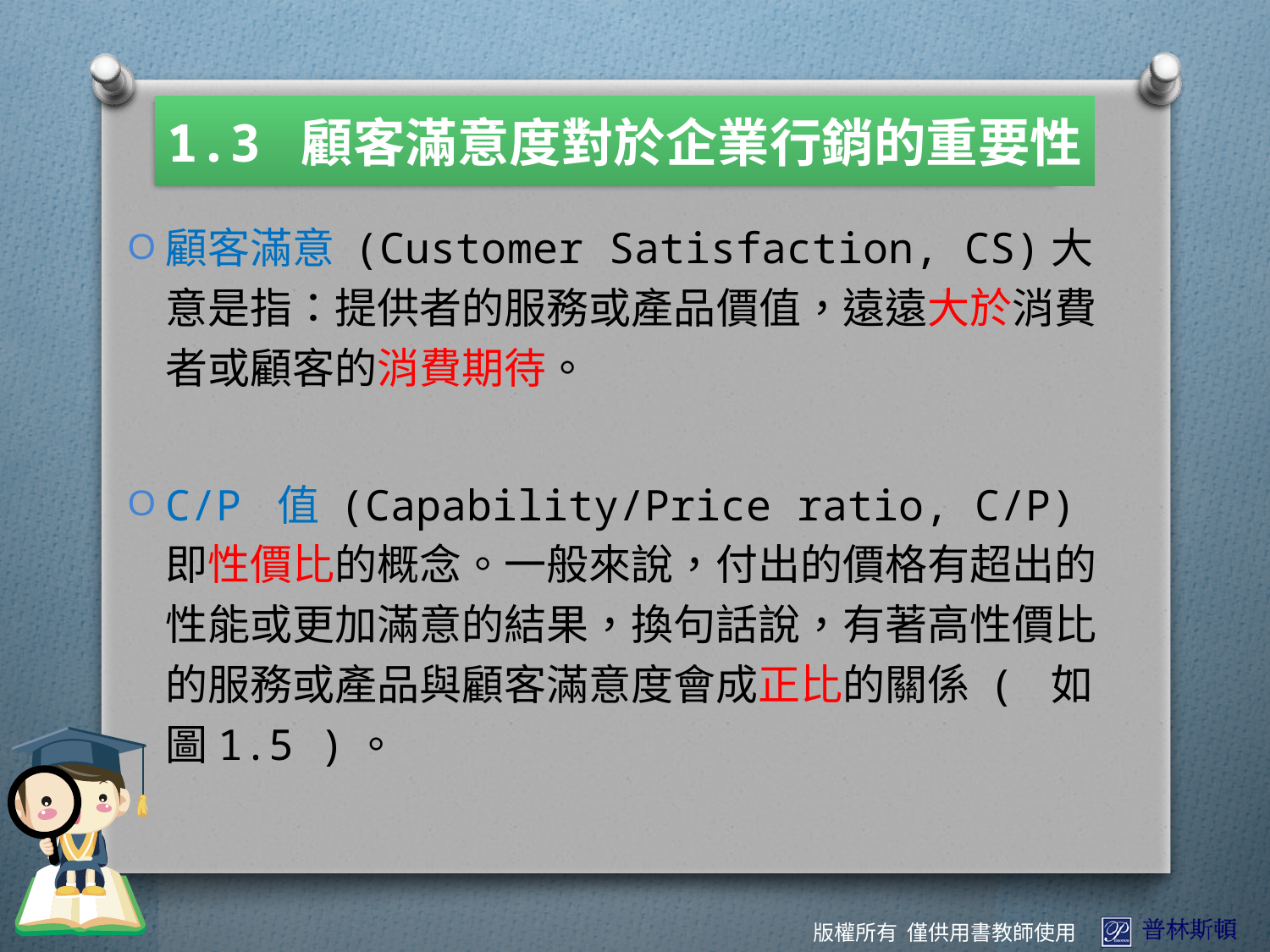

1.3 顧客滿意度對於企業行銷的重要性
顧客滿意 (Customer Satisfaction, CS)大意是指：提供者的服務或產品價值，遠遠大於消費者或顧客的消費期待。

C/P 值 (Capability/Price ratio, C/P) 即性價比的概念。一般來說，付出的價格有超出的性能或更加滿意的結果，換句話說，有著高性價比的服務或產品與顧客滿意度會成正比的關係 ( 如圖1.5 )。